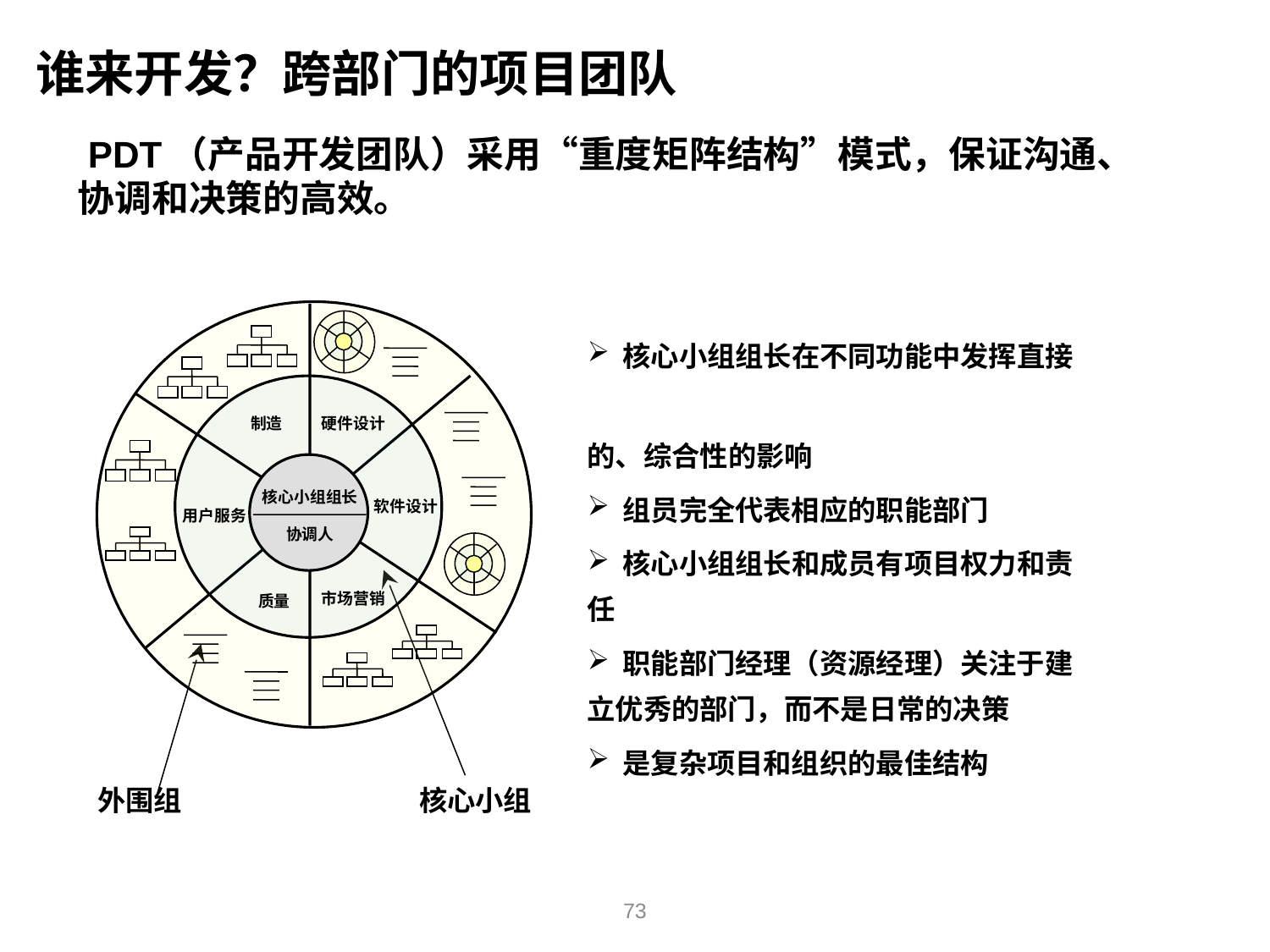

谁来开发？跨部门的项目团队
 PDT（产品开发团队）采用“重度矩阵结构”模式，保证沟通、协调和决策的高效。

 制造
 硬件设计

 核心小组组长

 软件设计

 用户服务

 协调人

 市场营销
 质量

外围组
核心小组
 核心小组组长在不同功能中发挥直接
的、综合性的影响
 组员完全代表相应的职能部门
 核心小组组长和成员有项目权力和责任
 职能部门经理（资源经理）关注于建立优秀的部门，而不是日常的决策
 是复杂项目和组织的最佳结构
73